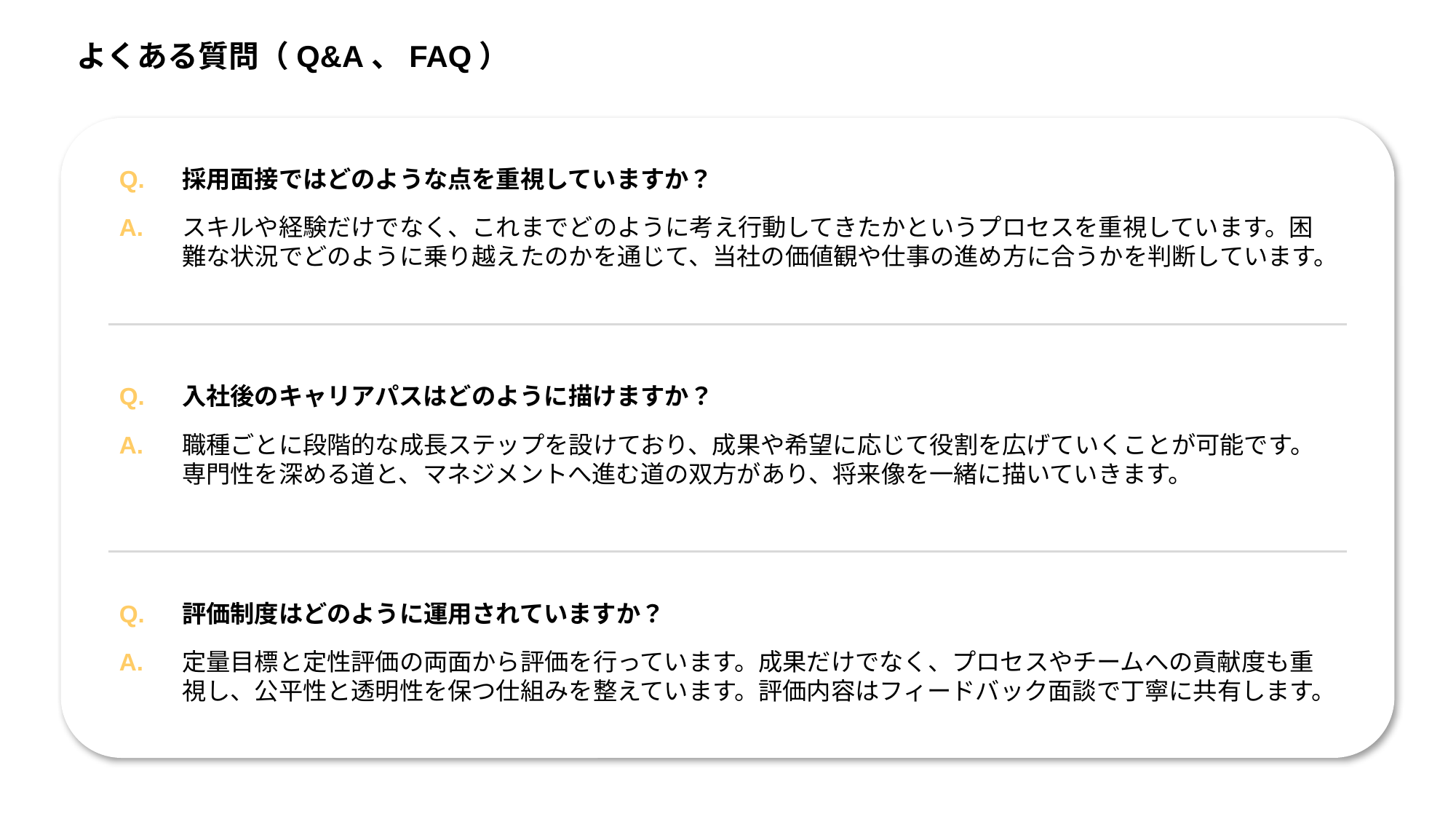

よくある質問（Q&A、FAQ）

Q.
採用面接ではどのような点を重視していますか？
A.
スキルや経験だけでなく、これまでどのように考え行動してきたかというプロセスを重視しています。困難な状況でどのように乗り越えたのかを通じて、当社の価値観や仕事の進め方に合うかを判断しています。
Q.
入社後のキャリアパスはどのように描けますか？
A.
職種ごとに段階的な成長ステップを設けており、成果や希望に応じて役割を広げていくことが可能です。専門性を深める道と、マネジメントへ進む道の双方があり、将来像を一緒に描いていきます。
Q.
評価制度はどのように運用されていますか？
A.
定量目標と定性評価の両面から評価を行っています。成果だけでなく、プロセスやチームへの貢献度も重視し、公平性と透明性を保つ仕組みを整えています。評価内容はフィードバック面談で丁寧に共有します。